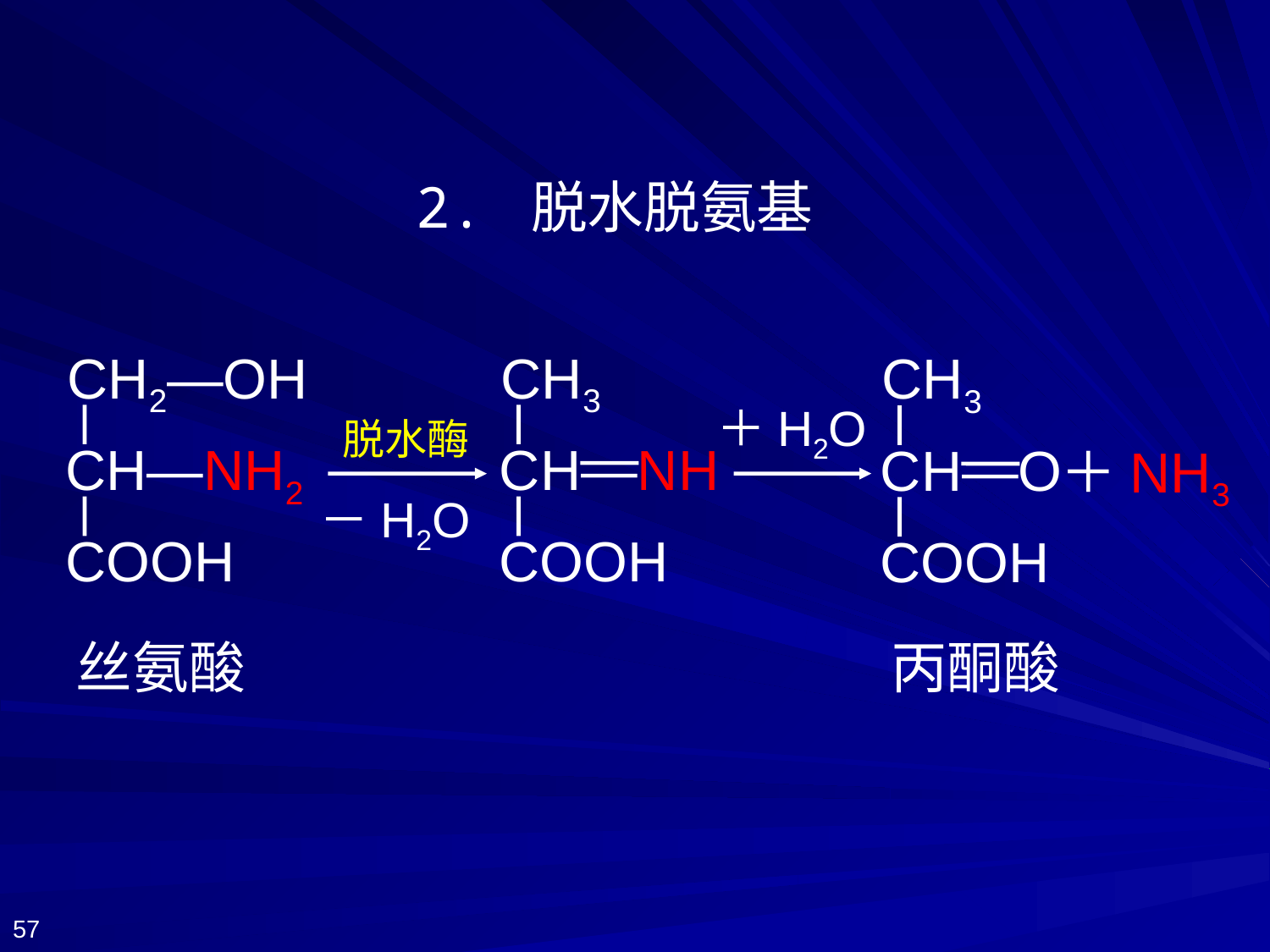

2. 脱水脱氨基
CH2—OH
CH3
CH3
＋H2O

脱水酶
CH—NH2
CH—NH
CH—O
＋NH3

－H2O

COOH
COOH
COOH
丝氨酸
丙酮酸
57